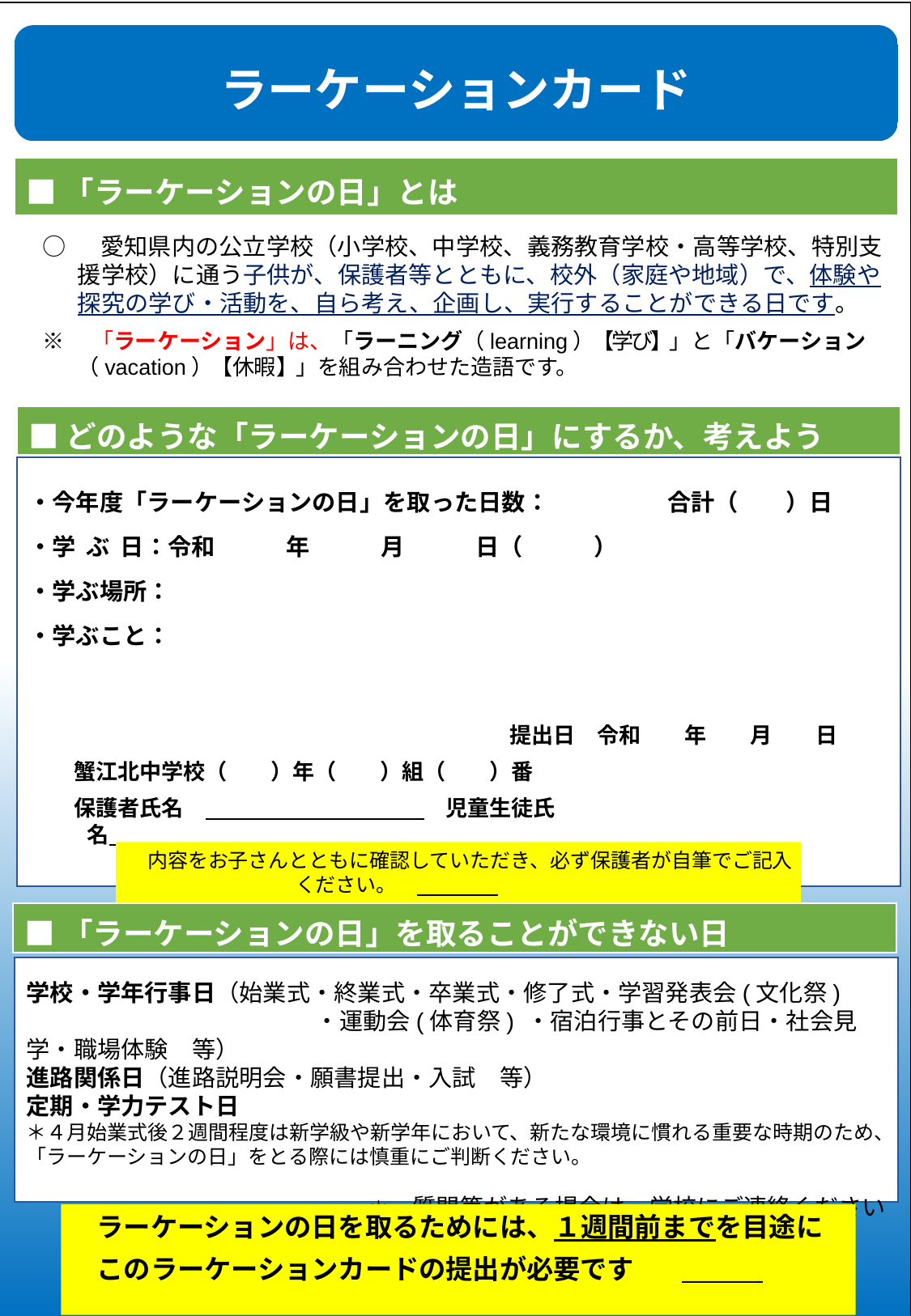

ラーケーションカード
■「ラーケーションの日」とは
○　 愛知県内の公立学校（小学校、中学校、義務教育学校・高等学校、特別支援学校）に通う子供が、保護者等とともに、校外（家庭や地域）で、体験や探究の学び・活動を、自ら考え、企画し、実行することができる日です。
※　「ラーケーション」は、「ラーニング（learning）【学び】」と「バケーション（vacation）【休暇】」を組み合わせた造語です。
■どのような「ラーケーションの日」にするか、考えよう

・今年度「ラーケーションの日」を取った日数：　　　　　合計（　　）日

・学 ぶ 日：令和　　　年　　　月　　　日（　　　）

・学ぶ場所：

・学ぶこと：

提出日　令和　　年　　月　　日
　蟹江北中学校（　　）年（　　）組（　　）番
　保護者氏名　　　　　　　　　　　　児童生徒氏名　　　　　　　　　　　 .
内容をお子さんとともに確認していただき、必ず保護者が自筆でご記入ください。
■「ラーケーションの日」を取ることができない日

学校・学年行事日（始業式・終業式・卒業式・修了式・学習発表会(文化祭)
　　　　　　　　　　　　 ・運動会(体育祭) ・宿泊行事とその前日・社会見学・職場体験　等）
進路関係日（進路説明会・願書提出・入試　等）
定期・学力テスト日
＊４月始業式後２週間程度は新学級や新学年において、新たな環境に慣れる重要な時期のため、「ラーケーションの日」をとる際には慎重にご判断ください。

＊　質問等がある場合は、学校にご連絡ください
ラーケーションの日を取るためには、１週間前までを目途に
このラーケーションカードの提出が必要です